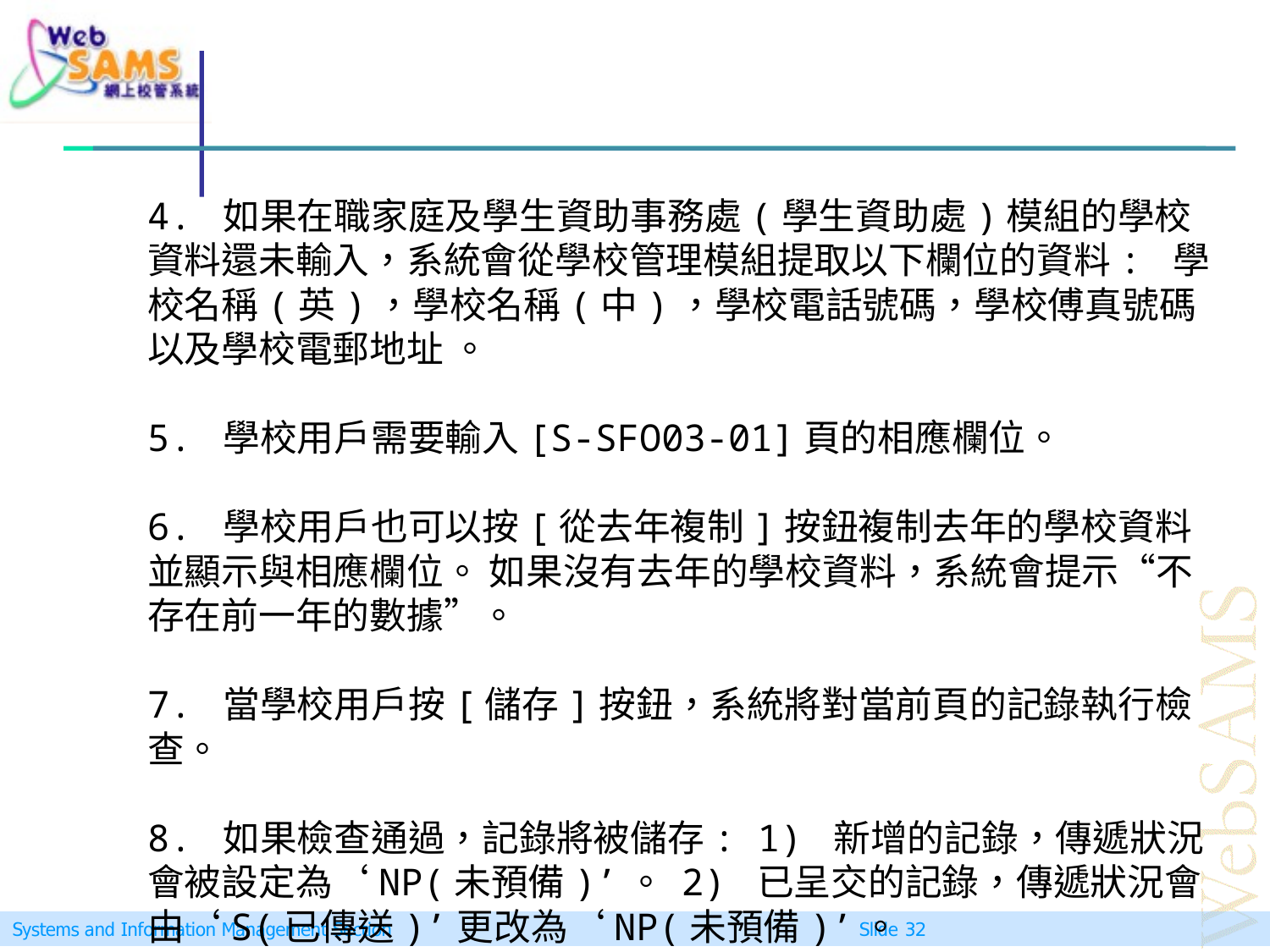

4. 如果在職家庭及學生資助事務處(學生資助處)模組的學校資料還未輸入，系統會從學校管理模組提取以下欄位的資料: 學校名稱(英)，學校名稱(中)，學校電話號碼，學校傅真號碼以及學校電郵地址 。

5. 學校用戶需要輸入[S-SFO03-01]頁的相應欄位。

6. 學校用戶也可以按[從去年複制]按鈕複制去年的學校資料並顯示與相應欄位。 如果沒有去年的學校資料，系統會提示“不存在前一年的數據”。

7. 當學校用戶按[儲存]按鈕，系統將對當前頁的記錄執行檢查。

8. 如果檢查通過，記錄將被儲存: 1) 新增的記錄，傳遞狀況會被設定為‘NP(未預備)’。 2) 已呈交的記錄，傳遞狀況會由‘S(已傳送)’更改為‘NP(未預備)’。